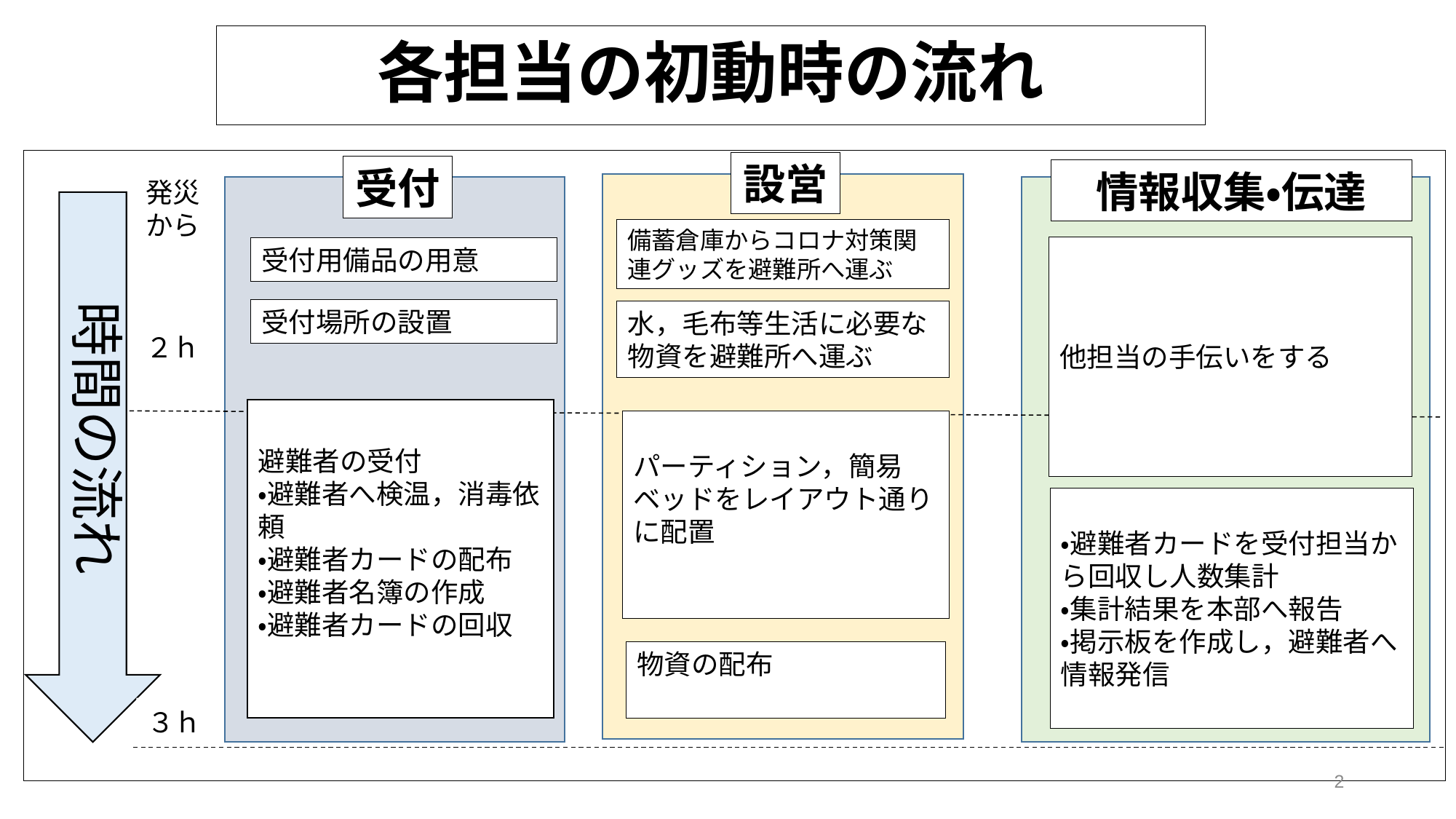

各担当の初動時の流れ

設営
受付
情報収集・伝達

発災
から

備蓄倉庫からコロナ対策関連グッズを避難所へ運ぶ

他担当の手伝いをする

受付用備品の用意
時間の流れ
受付場所の設置
水，毛布等生活に必要な物資を避難所へ運ぶ
２ｈ

避難者の受付
・避難者へ検温，消毒依頼
・避難者カードの配布
・避難者名簿の作成
・避難者カードの回収

パーティション，簡易ベッドをレイアウト通りに配置

・避難者カードを受付担当から回収し人数集計
・集計結果を本部へ報告
・掲示板を作成し，避難者へ情報発信

物資の配布

３ｈ
2